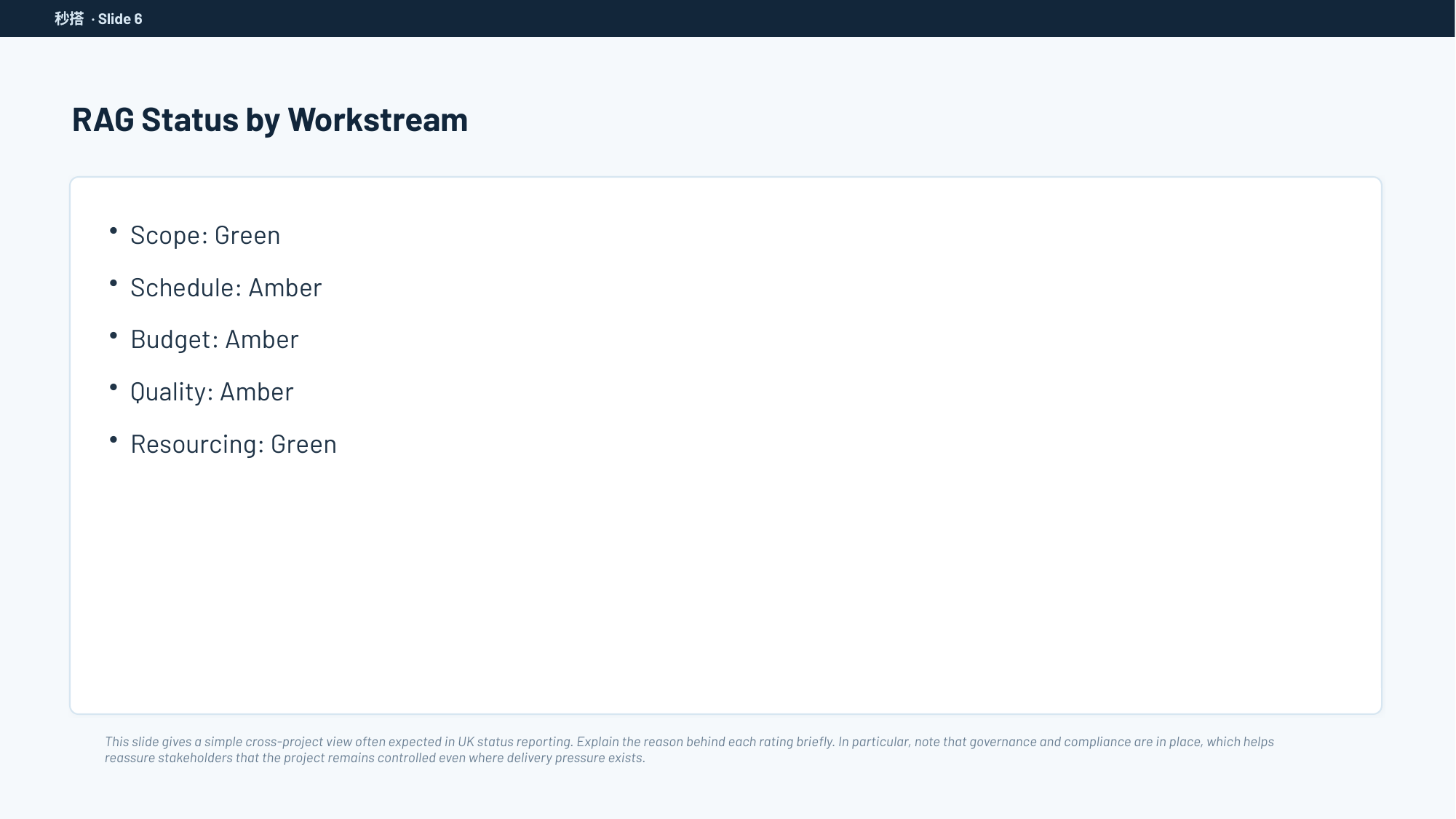

秒搭 · Slide 6
RAG Status by Workstream

Scope: Green
Schedule: Amber
Budget: Amber
Quality: Amber
Resourcing: Green
This slide gives a simple cross-project view often expected in UK status reporting. Explain the reason behind each rating briefly. In particular, note that governance and compliance are in place, which helps reassure stakeholders that the project remains controlled even where delivery pressure exists.